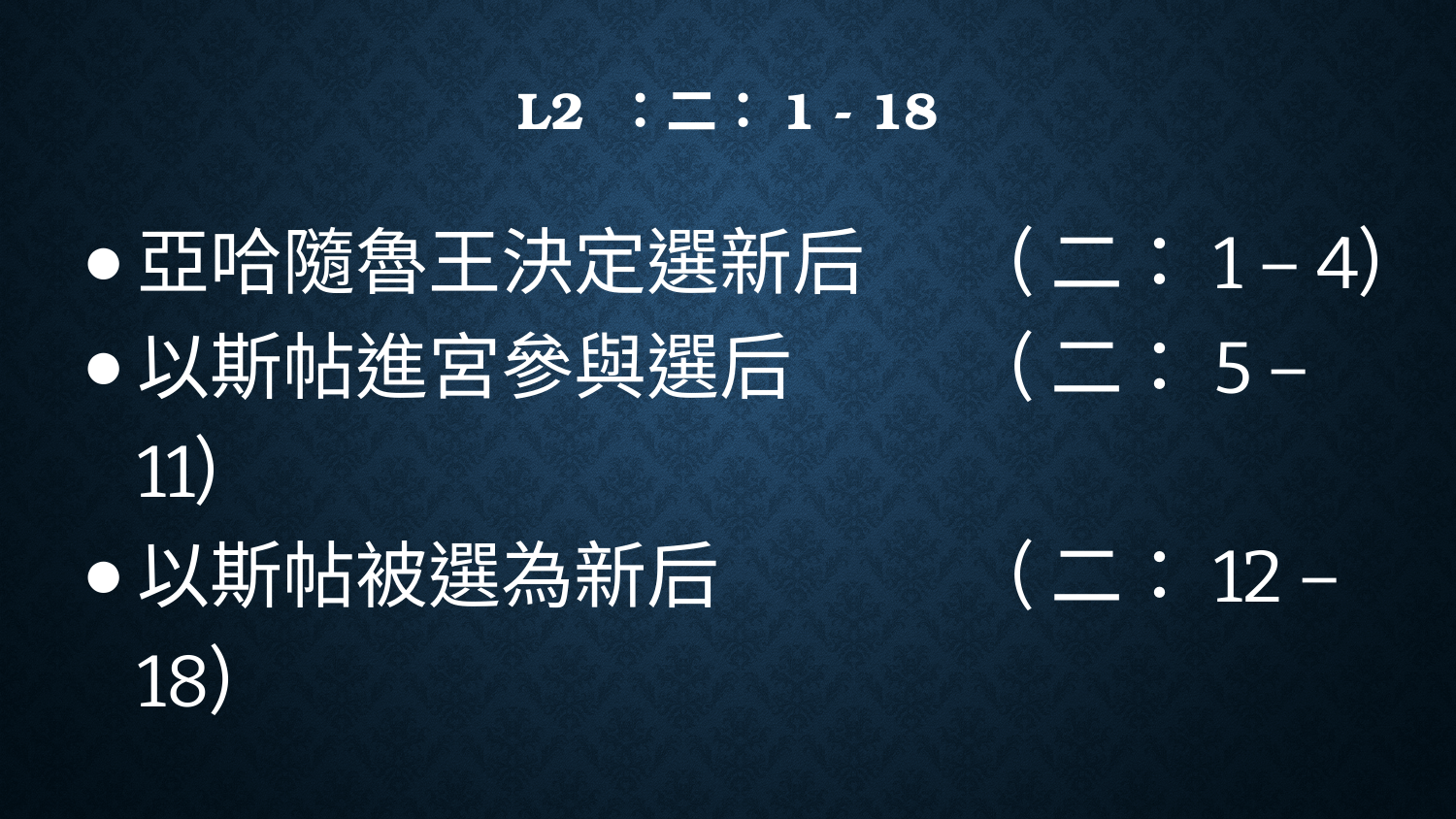

# L2 ：二：1 - 18
亞哈隨魯王決定選新后	(二：1 – 4)
以斯帖進宮參與選后		(二：5 – 11)
以斯帖被選為新后		(二：12 – 18)